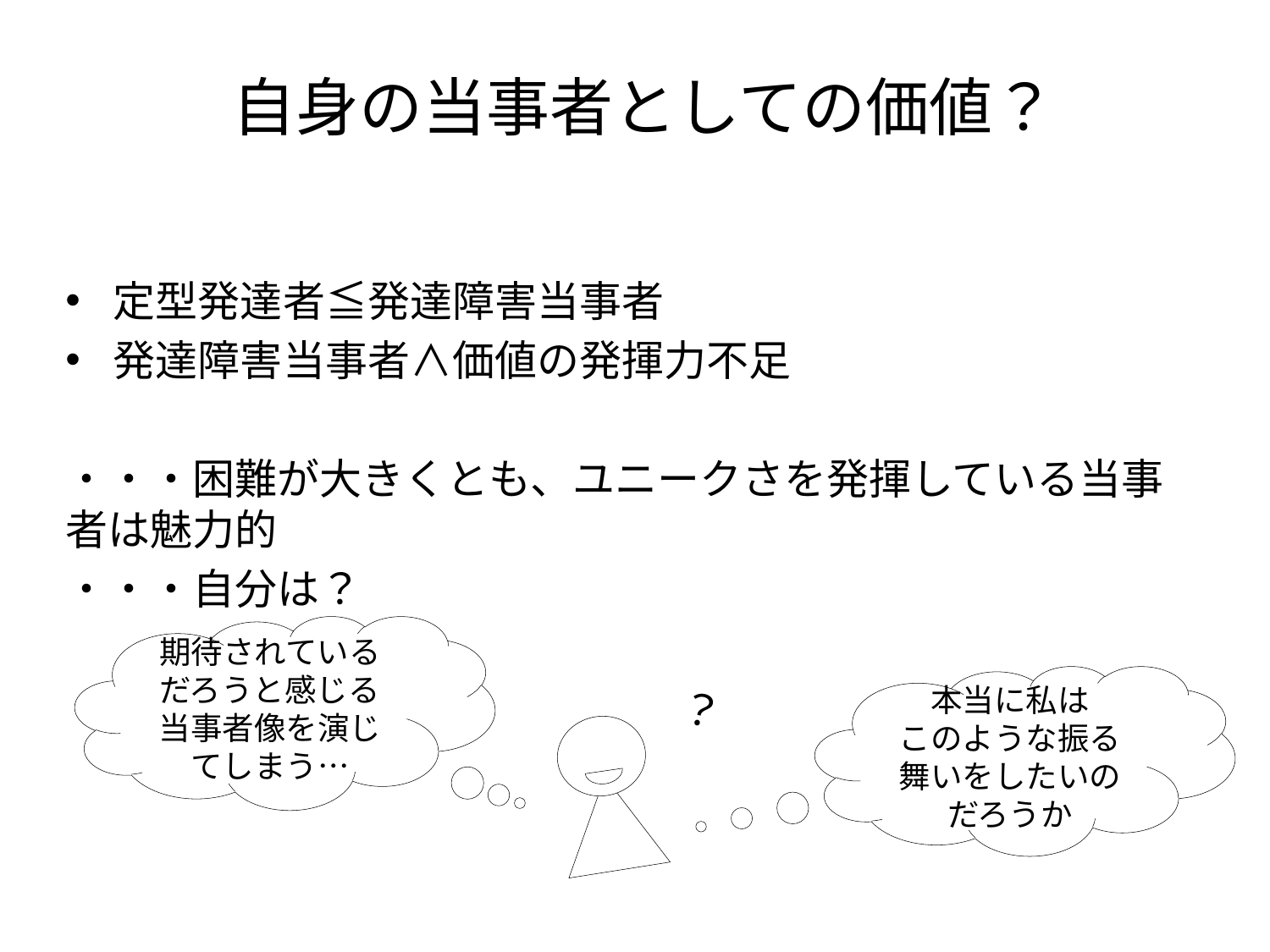

# 自身の当事者としての価値？

定型発達者≦発達障害当事者
発達障害当事者∧価値の発揮力不足

・・・困難が大きくとも、ユニークさを発揮している当事者は魅力的
・・・自分は？
期待されているだろうと感じる当事者像を演じてしまう…
本当に私は
このような振る舞いをしたいのだろうか
？